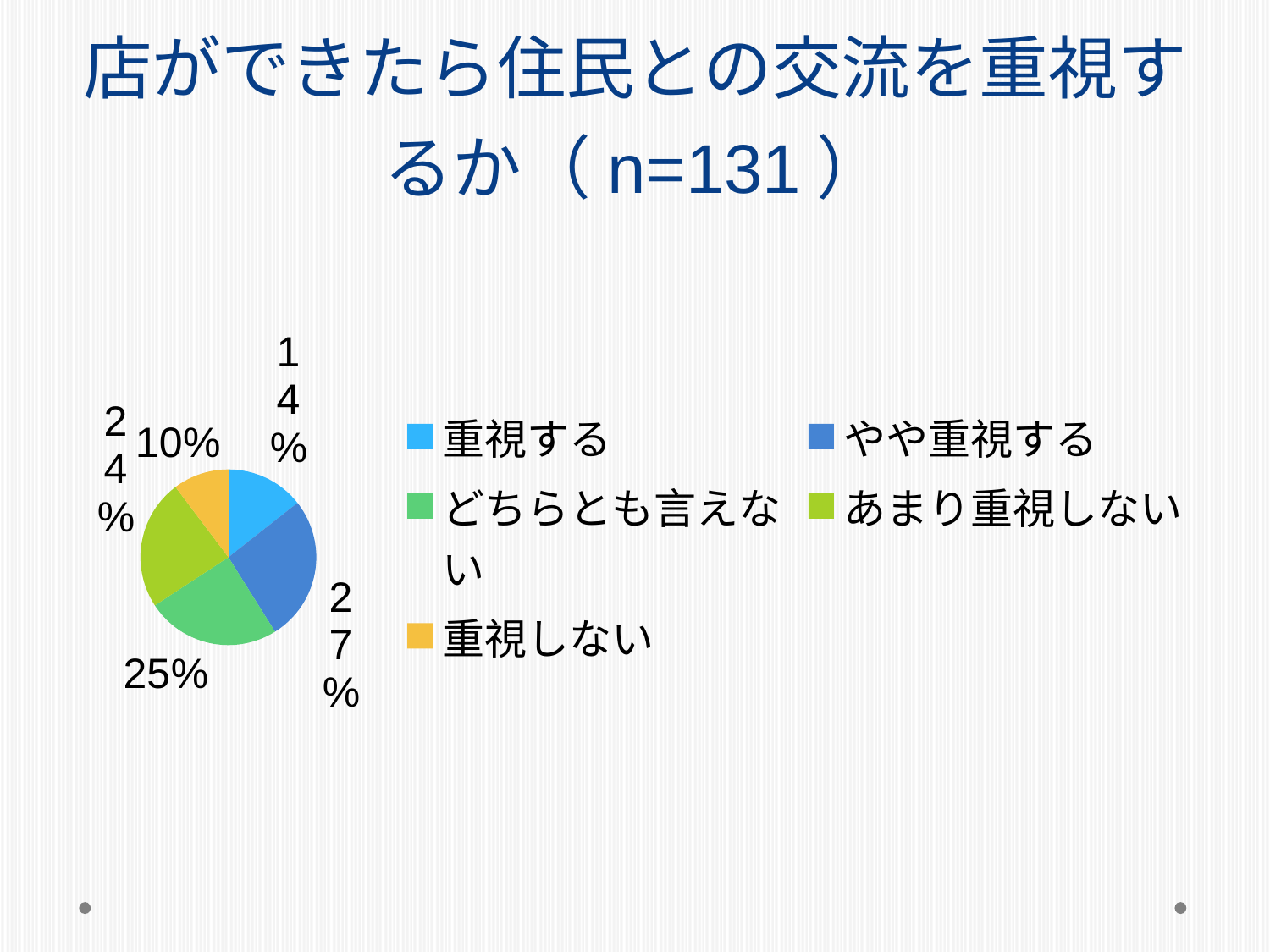

# 店ができたら住民との交流を重視するか（n=131）

### Chart

| Category | 住民との交流 |
|---|---|
| 重視する | 21.0 |
| やや重視する | 39.0 |
| どちらとも言えない | 36.0 |
| あまり重視しない | 35.0 |
| 重視しない | 15.0 |